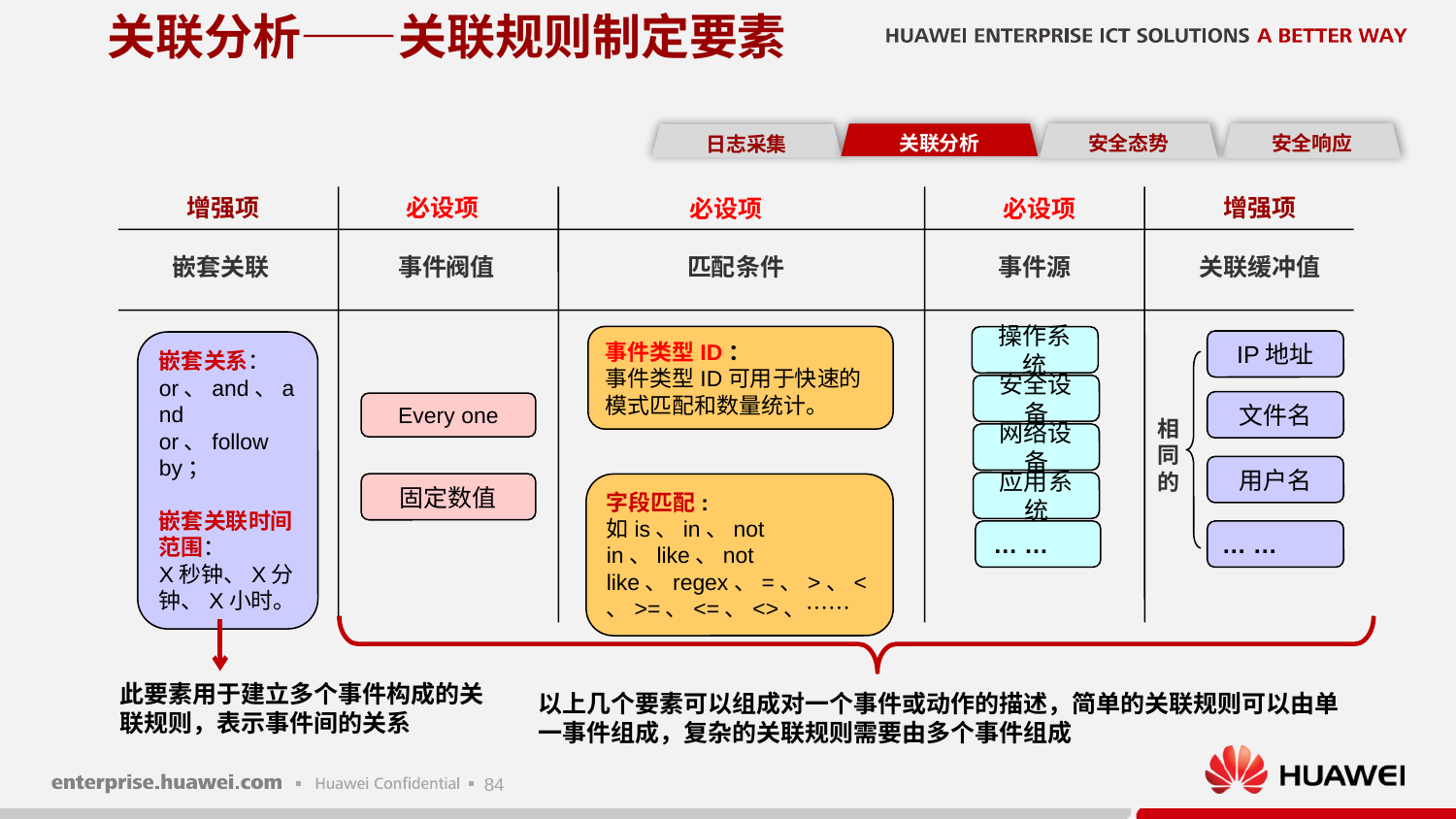

关联分析——关联规则制定要素

关联分析
安全态势
安全响应
日志采集

增强项

必设项

增强项
必设项
必设项

嵌套关联
事件阀值
匹配条件
事件源
关联缓冲值

事件类型ID：
事件类型ID可用于快速的模式匹配和数量统计。
操作系统
IP地址
文件名
用户名
… …

嵌套关系：or、and、and or、follow by；

嵌套关联时间范围：
X秒钟、X分钟、X小时。
安全设备
Every one
相同的
网络设备
应用系统
固定数值
字段匹配:
如is、in、not in、like、not like、regex、=、>、<、>=、<=、<>、……
… …
此要素用于建立多个事件构成的关联规则，表示事件间的关系
以上几个要素可以组成对一个事件或动作的描述，简单的关联规则可以由单一事件组成，复杂的关联规则需要由多个事件组成